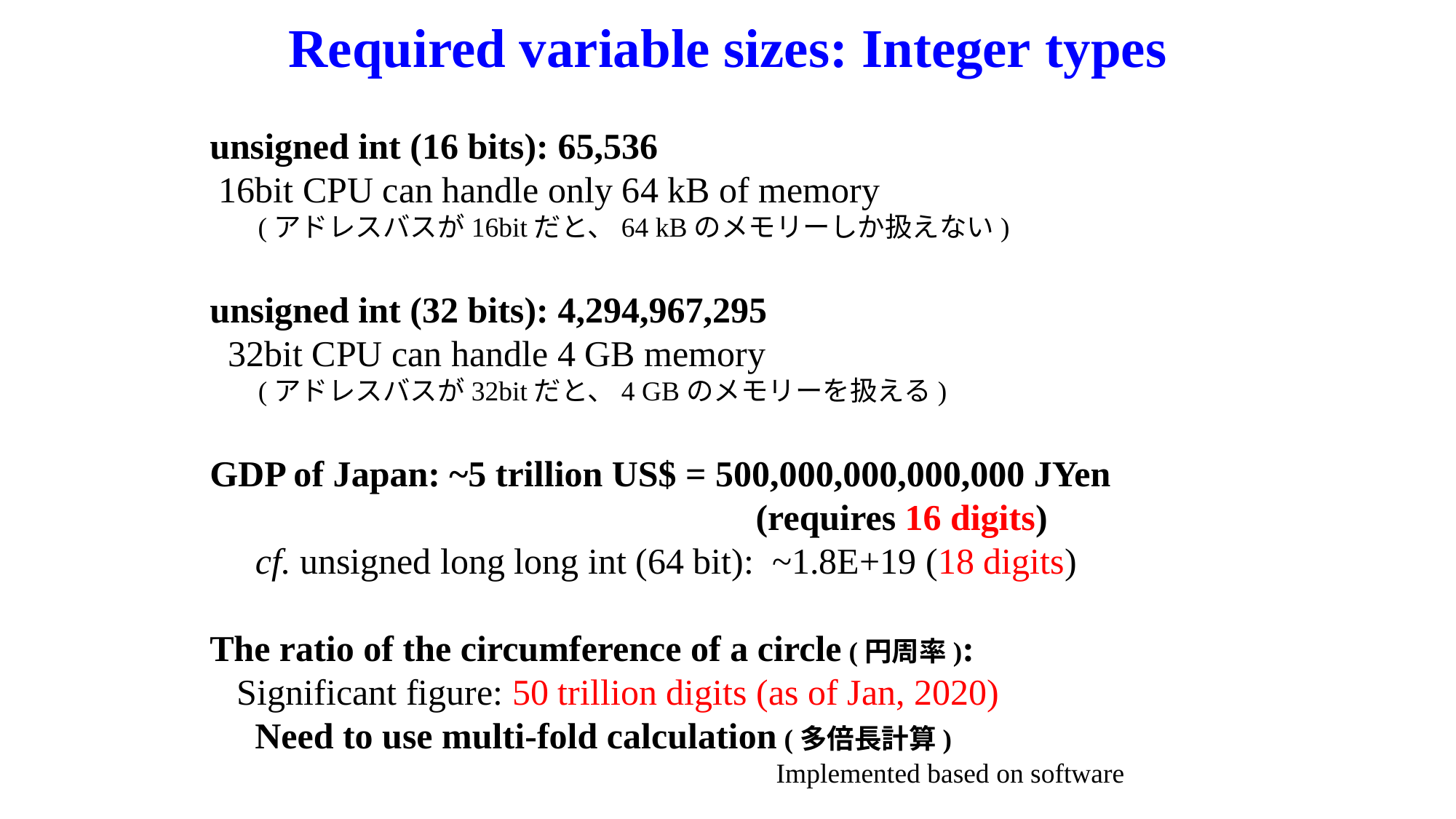

# Required variable sizes: Integer types
unsigned int (16 bits): 65,536
 16bit CPU can handle only 64 kB of memory
       (アドレスバスが16bitだと、64 kBのメモリーしか扱えない)

unsigned int (32 bits): 4,294,967,295
  32bit CPU can handle 4 GB memory
       (アドレスバスが32bitだと、4 GBのメモリーを扱える)

GDP of Japan: ~5 trillion US$ = 500,000,000,000,000 JYen
                                                            (requires 16 digits)
     cf. unsigned long long int (64 bit):  ~1.8E+19 (18 digits)

The ratio of the circumference of a circle (円周率):
   Significant figure: 50 trillion digits (as of Jan, 2020)
　Need to use multi-fold calculation (多倍長計算)
					   Implemented based on software